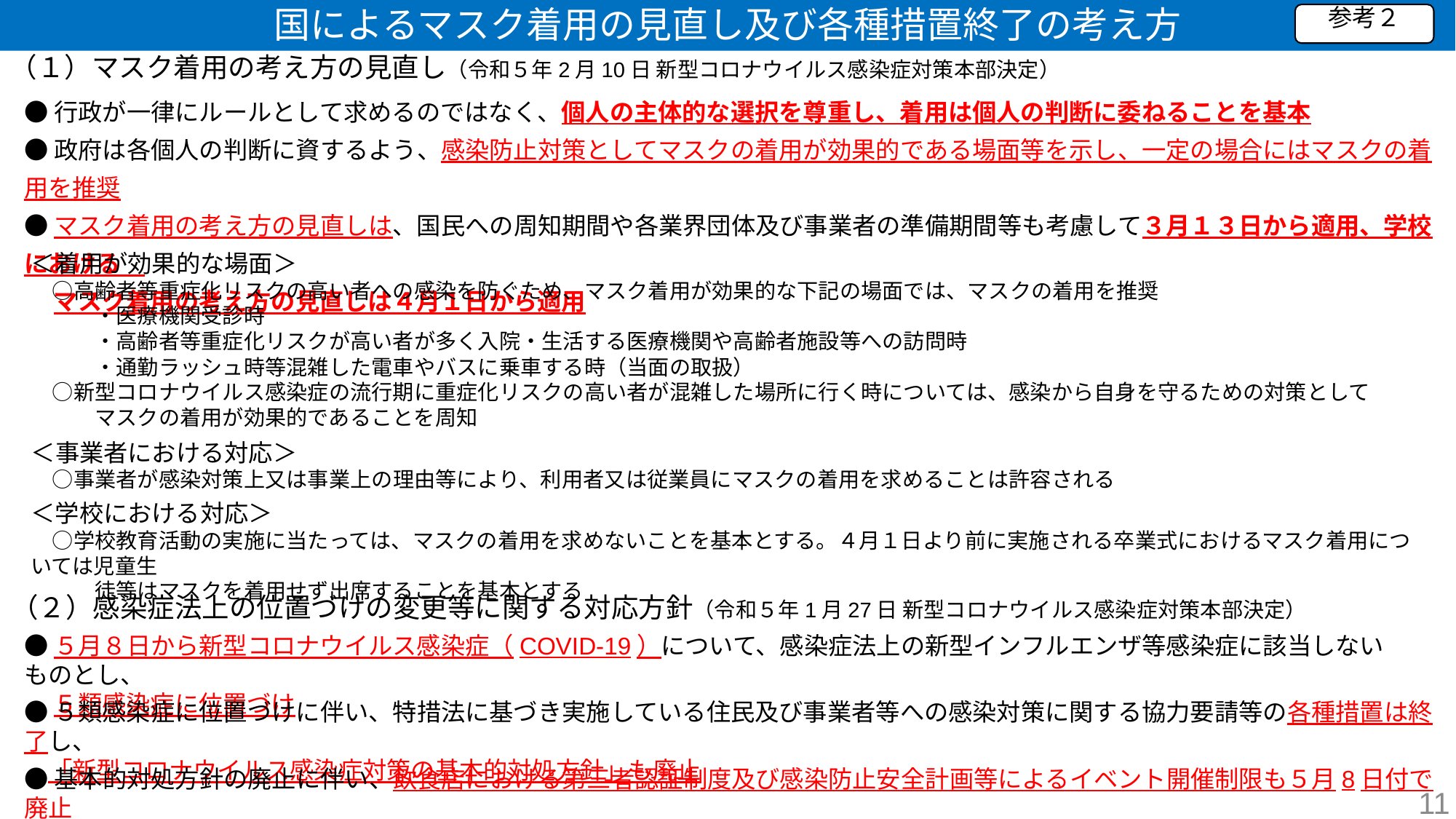

国によるマスク着用の見直し及び各種措置終了の考え方
参考２
（１）マスク着用の考え方の見直し（令和５年2月10日 新型コロナウイルス感染症対策本部決定）
●行政が一律にルールとして求めるのではなく、個人の主体的な選択を尊重し、着用は個人の判断に委ねることを基本
●政府は各個人の判断に資するよう、感染防止対策としてマスクの着用が効果的である場面等を示し、一定の場合にはマスクの着用を推奨
●マスク着用の考え方の見直しは、国民への周知期間や各業界団体及び事業者の準備期間等も考慮して３月１３日から適用、学校における
　 マスク着用の考え方の見直しは４月１日から適用
＜着用が効果的な場面＞
　○高齢者等重症化リスクの高い者への感染を防ぐため、マスク着用が効果的な下記の場面では、マスクの着用を推奨
　　　・医療機関受診時
　　　・高齢者等重症化リスクが高い者が多く入院・生活する医療機関や高齢者施設等への訪問時
　　　・通勤ラッシュ時等混雑した電車やバスに乗車する時（当面の取扱）
　○新型コロナウイルス感染症の流行期に重症化リスクの高い者が混雑した場所に行く時については、感染から自身を守るための対策として
　　　マスクの着用が効果的であることを周知
＜事業者における対応＞
　○事業者が感染対策上又は事業上の理由等により、利用者又は従業員にマスクの着用を求めることは許容される
＜学校における対応＞
　○学校教育活動の実施に当たっては、マスクの着用を求めないことを基本とする。４月１日より前に実施される卒業式におけるマスク着用については児童生
　　　徒等はマスクを着用せず出席することを基本とする
（２）感染症法上の位置づけの変更等に関する対応方針（令和５年1月27日 新型コロナウイルス感染症対策本部決定）
●５月８日から新型コロナウイルス感染症（COVID-19）について、感染症法上の新型インフルエンザ等感染症に該当しないものとし、
　 ５類感染症に位置づけ
●５類感染症に位置づけに伴い、特措法に基づき実施している住民及び事業者等への感染対策に関する協力要請等の各種措置は終了し、
　「新型コロナウイルス感染症対策の基本的対処方針」も廃止
●基本的対処方針の廃止に伴い、飲食店における第三者認証制度及び感染防止安全計画等によるイベント開催制限も５月8日付で廃止
　　　　　　　　　　　　　　　　　　　　　　　　　　　　　　　　　　　　　　　　　　　　　　　　　　　　　　　　　　　　　　　　　　　　　　　　　　　　　　　 （令和5年2月10日付 国事務連絡）
11